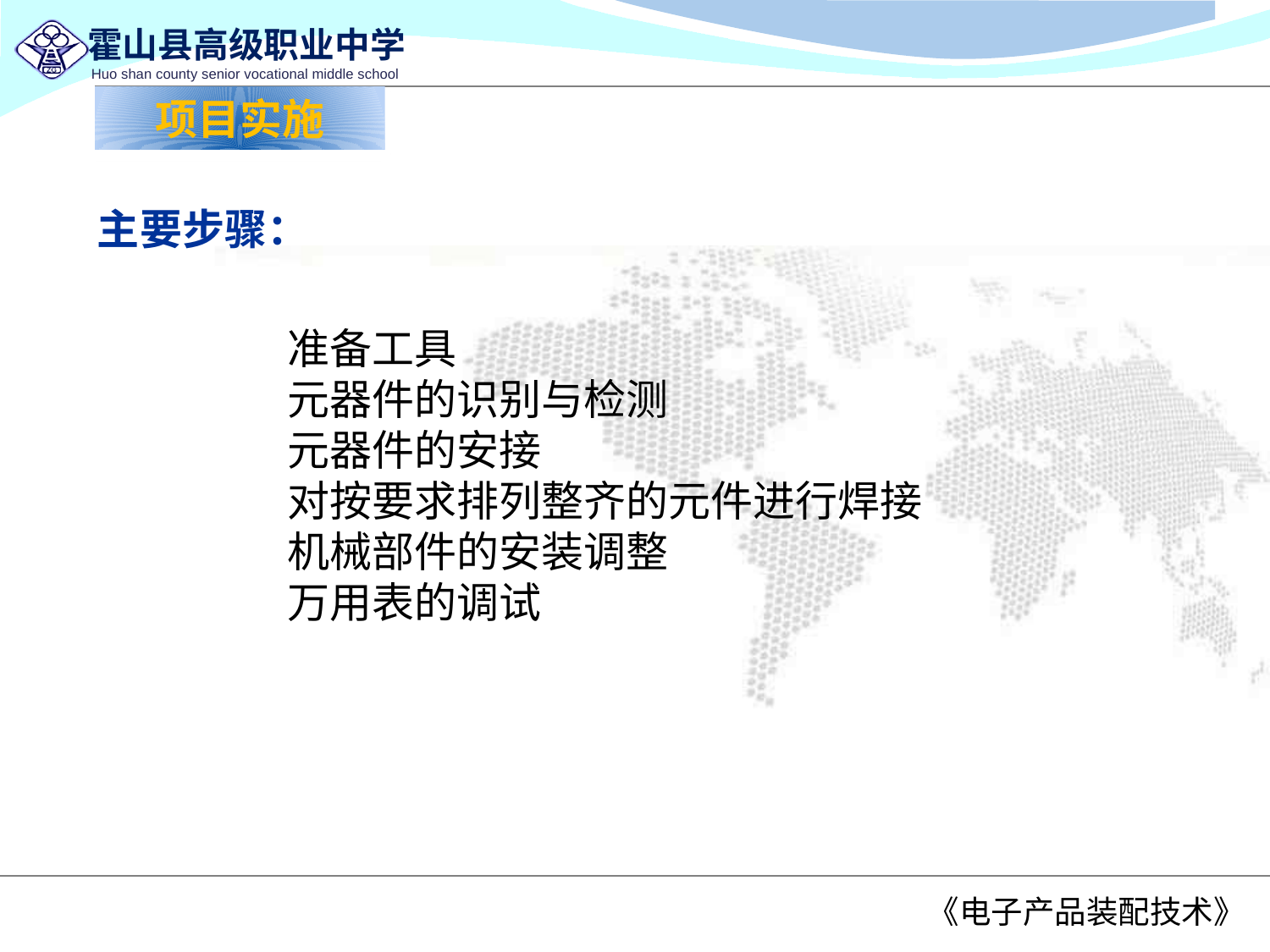

项目实施
主要步骤：
准备工具
元器件的识别与检测
元器件的安接
对按要求排列整齐的元件进行焊接
机械部件的安装调整
万用表的调试